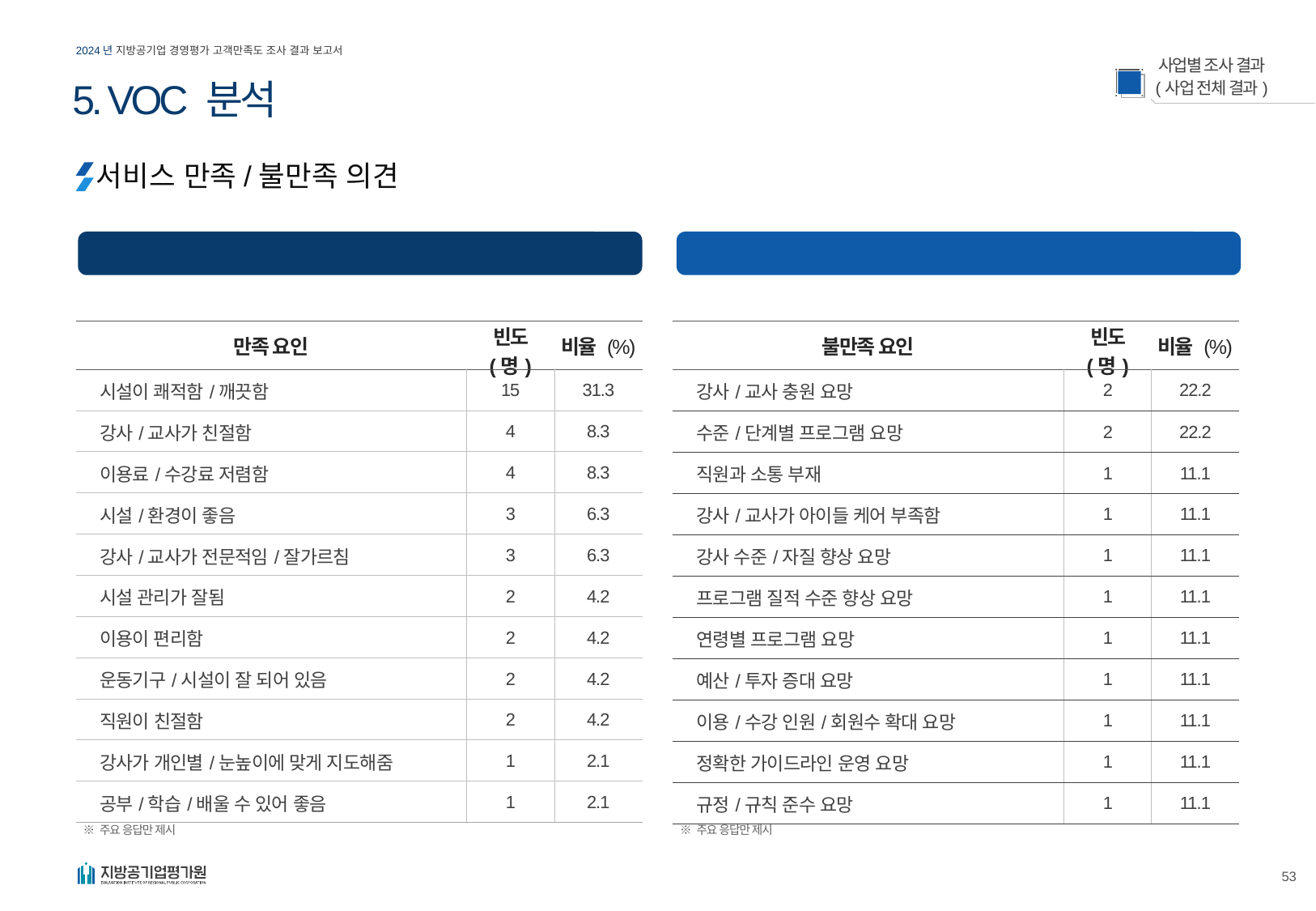

5. VOC 분석
서비스 만족/불만족 의견

서비스 만족 주요 VOC
서비스 불만족 주요 VOC
| 만족 요인 | 빈도 (명) | 비율 (%) |
| --- | --- | --- |
| 시설이 쾌적함/깨끗함 | 15 | 31.3 |
| 강사/교사가 친절함 | 4 | 8.3 |
| 이용료/수강료 저렴함 | 4 | 8.3 |
| 시설/환경이 좋음 | 3 | 6.3 |
| 강사/교사가 전문적임/잘가르침 | 3 | 6.3 |
| 시설 관리가 잘됨 | 2 | 4.2 |
| 이용이 편리함 | 2 | 4.2 |
| 운동기구/시설이 잘 되어 있음 | 2 | 4.2 |
| 직원이 친절함 | 2 | 4.2 |
| 강사가 개인별/눈높이에 맞게 지도해줌 | 1 | 2.1 |
| 공부/학습/배울 수 있어 좋음 | 1 | 2.1 |
| 불만족 요인 | 빈도 (명) | 비율 (%) |
| --- | --- | --- |
| 강사/교사 충원 요망 | 2 | 22.2 |
| 수준/단계별 프로그램 요망 | 2 | 22.2 |
| 직원과 소통 부재 | 1 | 11.1 |
| 강사/교사가 아이들 케어 부족함 | 1 | 11.1 |
| 강사 수준/자질 향상 요망 | 1 | 11.1 |
| 프로그램 질적 수준 향상 요망 | 1 | 11.1 |
| 연령별 프로그램 요망 | 1 | 11.1 |
| 예산/투자 증대 요망 | 1 | 11.1 |
| 이용/수강 인원/회원수 확대 요망 | 1 | 11.1 |
| 정확한 가이드라인 운영 요망 | 1 | 11.1 |
| 규정/규칙 준수 요망 | 1 | 11.1 |
※ 주요 응답만 제시
※ 주요 응답만 제시